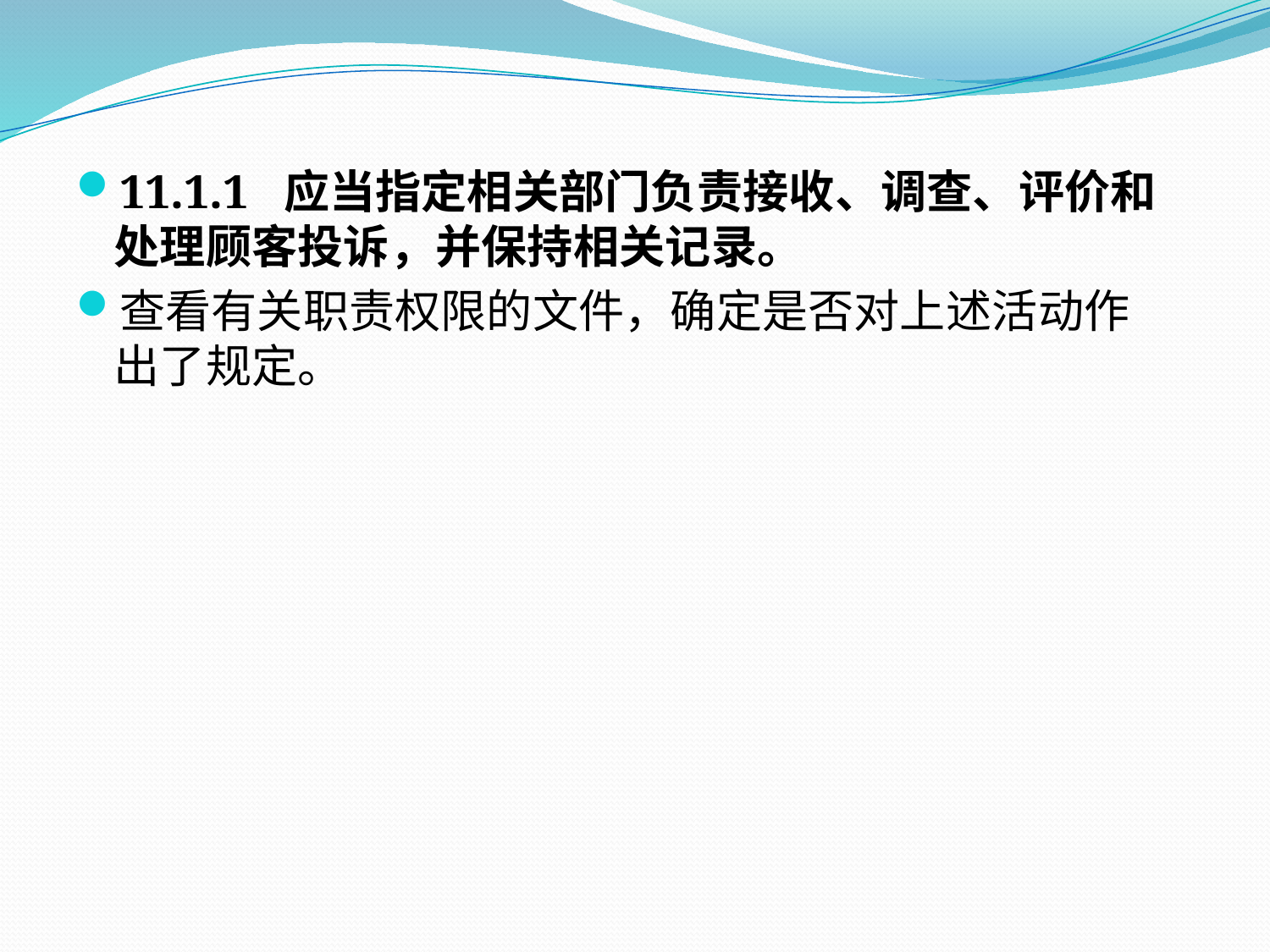

11.1.1  应当指定相关部门负责接收、调查、评价和处理顾客投诉，并保持相关记录。
查看有关职责权限的文件，确定是否对上述活动作出了规定。